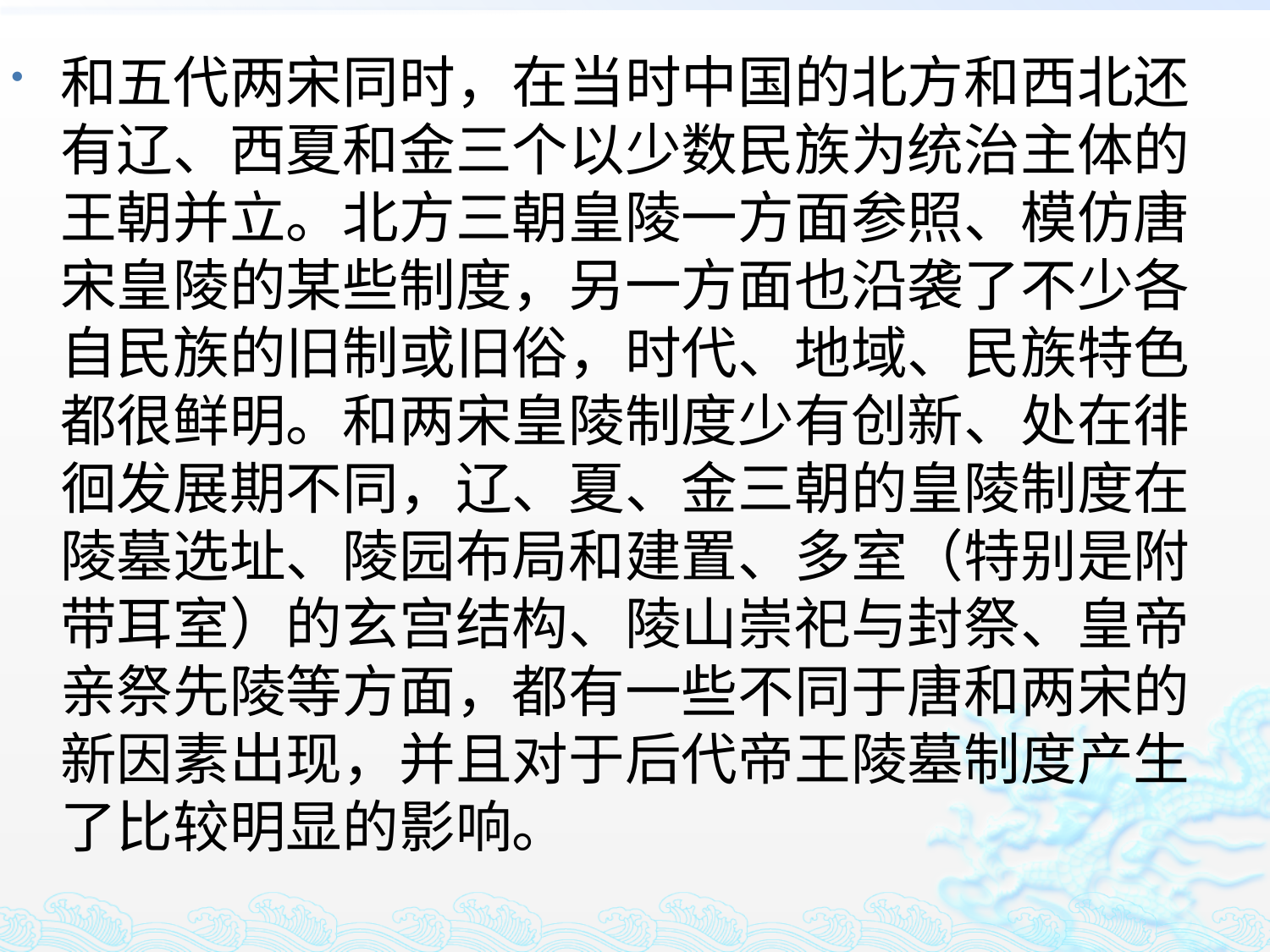

和五代两宋同时，在当时中国的北方和西北还有辽、西夏和金三个以少数民族为统治主体的王朝并立。北方三朝皇陵一方面参照、模仿唐宋皇陵的某些制度，另一方面也沿袭了不少各自民族的旧制或旧俗，时代、地域、民族特色都很鲜明。和两宋皇陵制度少有创新、处在徘徊发展期不同，辽、夏、金三朝的皇陵制度在陵墓选址、陵园布局和建置、多室（特别是附带耳室）的玄宫结构、陵山崇祀与封祭、皇帝亲祭先陵等方面，都有一些不同于唐和两宋的新因素出现，并且对于后代帝王陵墓制度产生了比较明显的影响。